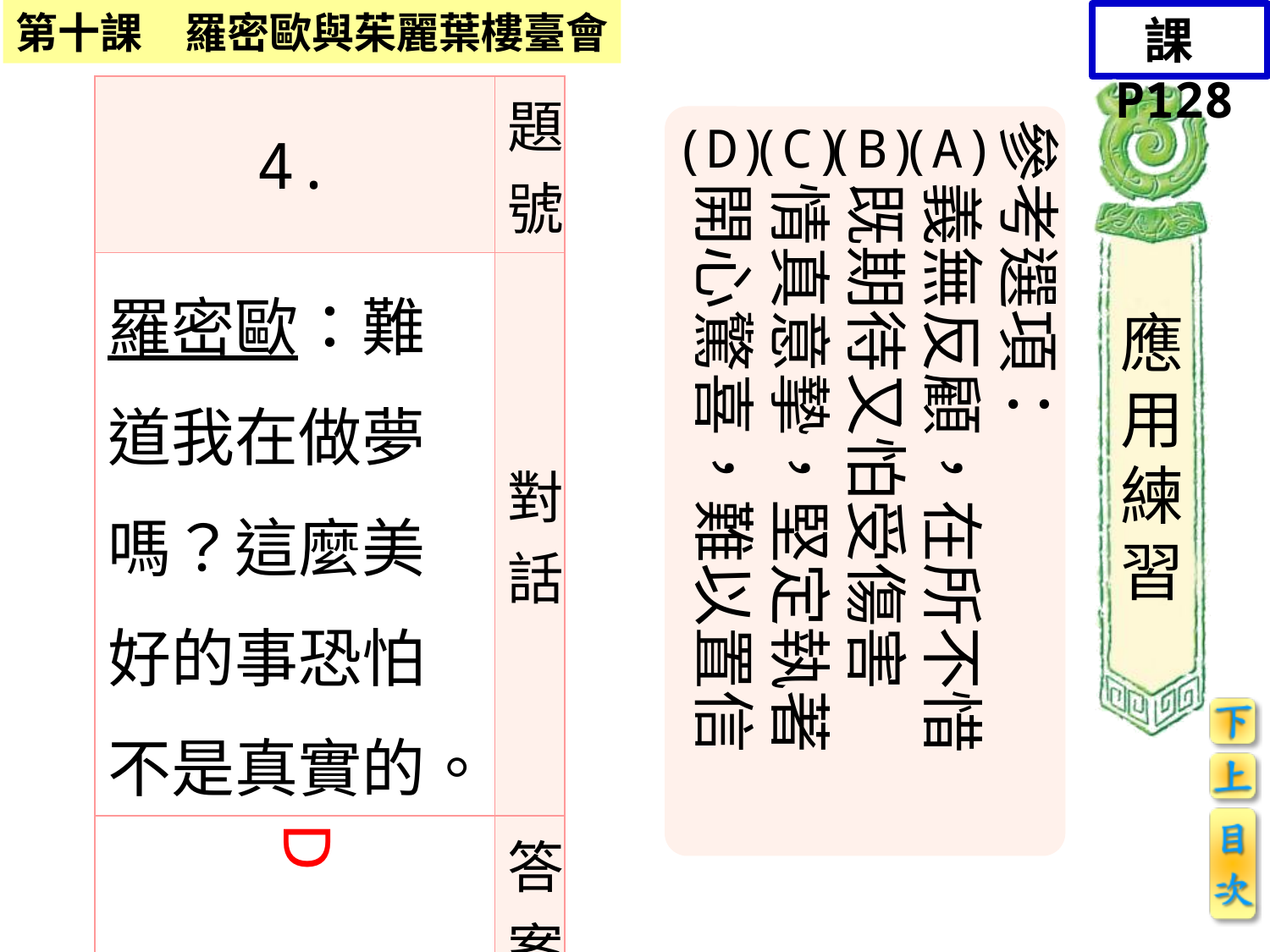

課P128
| 4. | 題號 |
| --- | --- |
| 羅密歐：難道我在做夢嗎？這麼美好的事恐怕不是真實的。 | 對話 |
|  | 答案 |
參考選項：
　義無反顧，在所不惜
　既期待又怕受傷害
　情真意摯，堅定執著
　開心驚喜，難以置信

(A)
(D)
(C)
(B)
應用練習
Ｄ